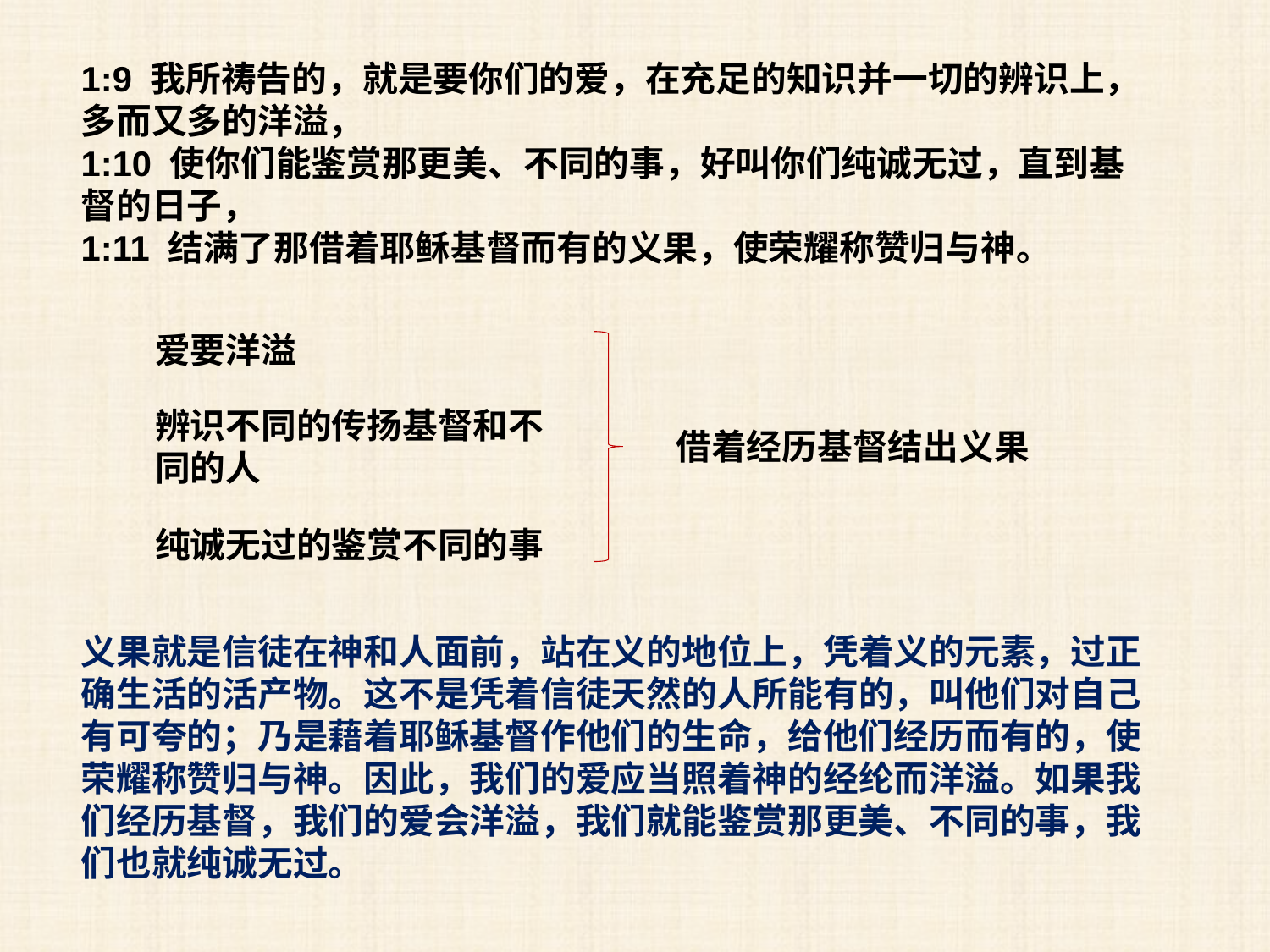

1:9 我所祷告的，就是要你们的爱，在充足的知识并一切的辨识上，多而又多的洋溢，
1:10 使你们能鉴赏那更美、不同的事，好叫你们纯诚无过，直到基督的日子，
1:11 结满了那借着耶稣基督而有的义果，使荣耀称赞归与神。
爱要洋溢

辨识不同的传扬基督和不同的人
借着经历基督结出义果
纯诚无过的鉴赏不同的事
义果就是信徒在神和人面前，站在义的地位上，凭着义的元素，过正确生活的活产物。这不是凭着信徒天然的人所能有的，叫他们对自己有可夸的；乃是藉着耶稣基督作他们的生命，给他们经历而有的，使荣耀称赞归与神。因此，我们的爱应当照着神的经纶而洋溢。如果我们经历基督，我们的爱会洋溢，我们就能鉴赏那更美、不同的事，我们也就纯诚无过。